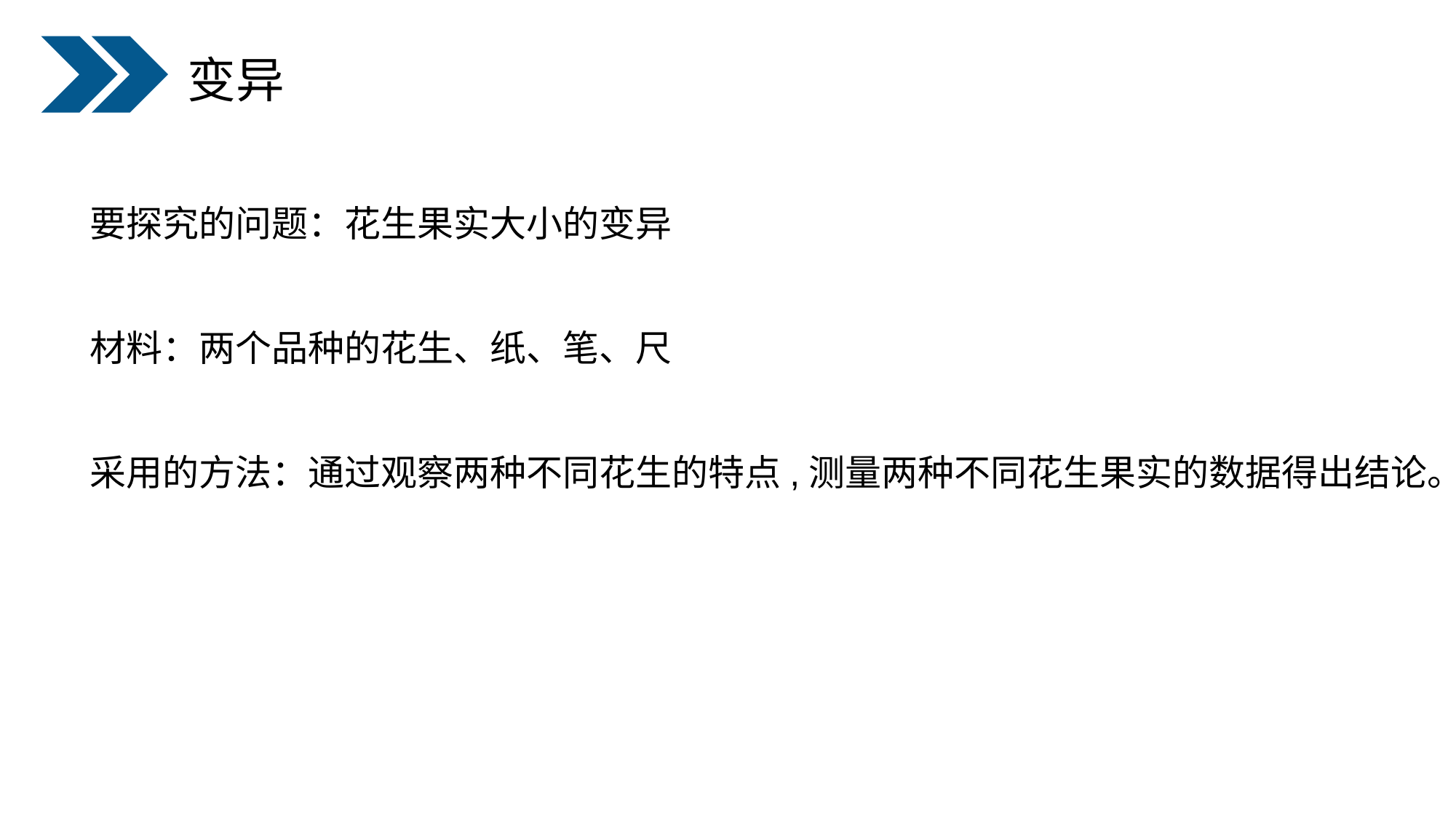

变异

要探究的问题：花生果实大小的变异
材料：两个品种的花生、纸、笔、尺
采用的方法：通过观察两种不同花生的特点,测量两种不同花生果实的数据得出结论。